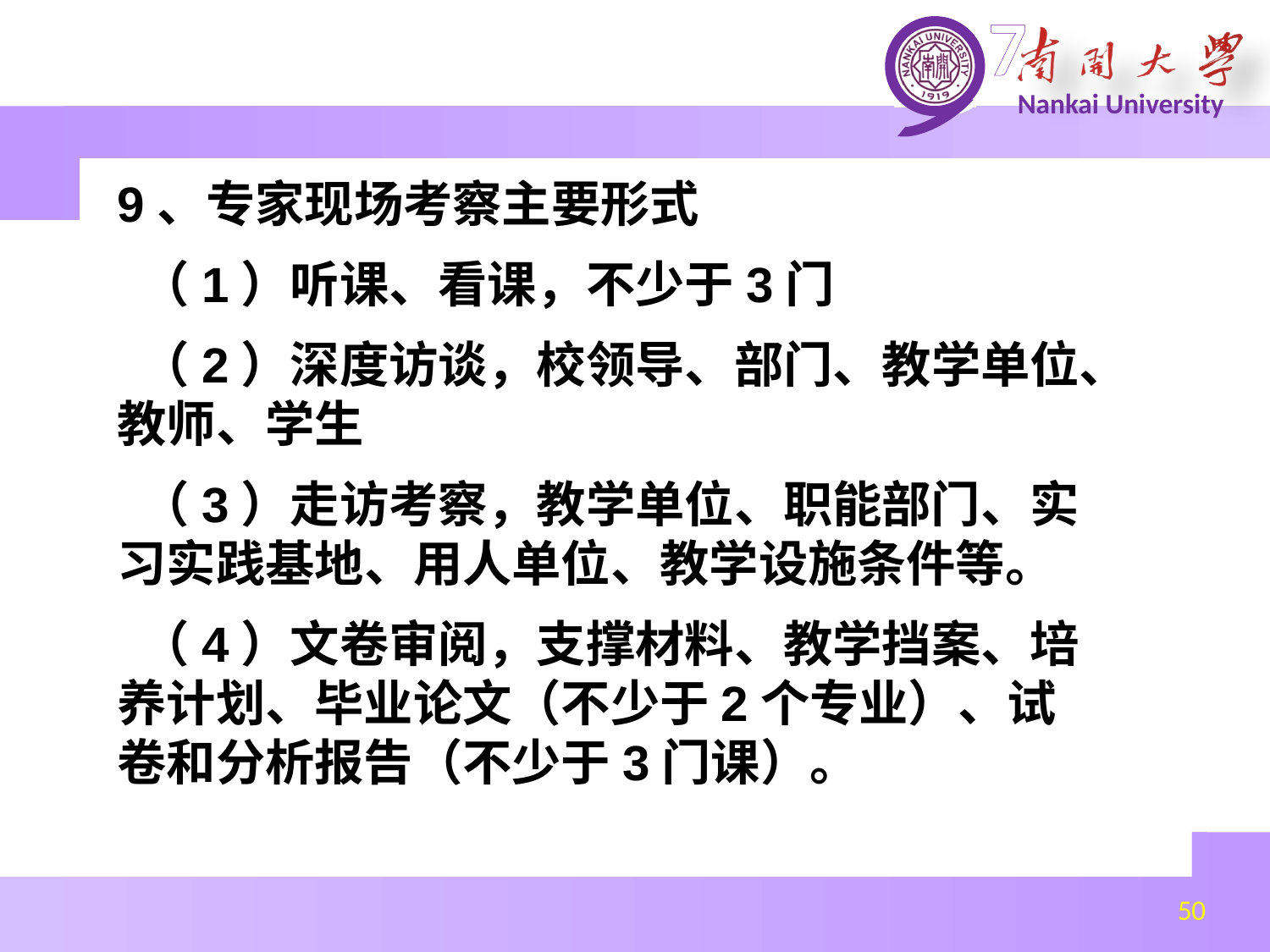

9、专家现场考察主要形式
 （1）听课、看课，不少于3门
 （2）深度访谈，校领导、部门、教学单位、教师、学生
 （3）走访考察，教学单位、职能部门、实习实践基地、用人单位、教学设施条件等。
 （4）文卷审阅，支撑材料、教学挡案、培养计划、毕业论文（不少于2个专业）、试卷和分析报告（不少于3门课）。